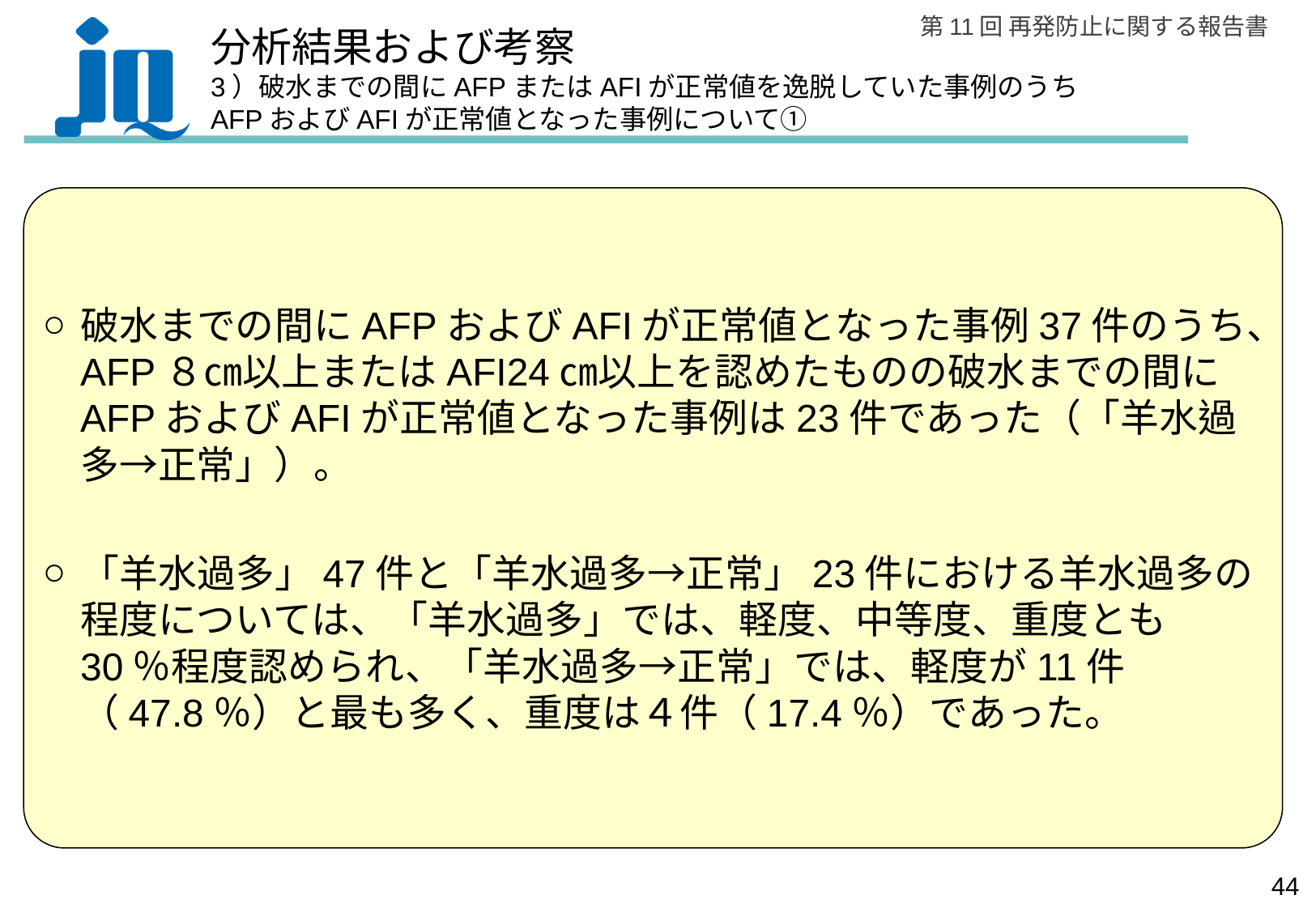

分析結果および考察
3）破水までの間にAFPまたはAFIが正常値を逸脱していた事例のうち
AFPおよびAFIが正常値となった事例について①
破水までの間にAFPおよびAFIが正常値となった事例37件のうち、AFP８㎝以上またはAFI24㎝以上を認めたものの破水までの間にAFPおよびAFIが正常値となった事例は23件であった（「羊水過多→正常」）。

「羊水過多」47件と「羊水過多→正常」23件における羊水過多の程度については、「羊水過多」では、軽度、中等度、重度とも30％程度認められ、「羊水過多→正常」では、軽度が11件（47.8％）と最も多く、重度は４件（17.4％）であった。
44